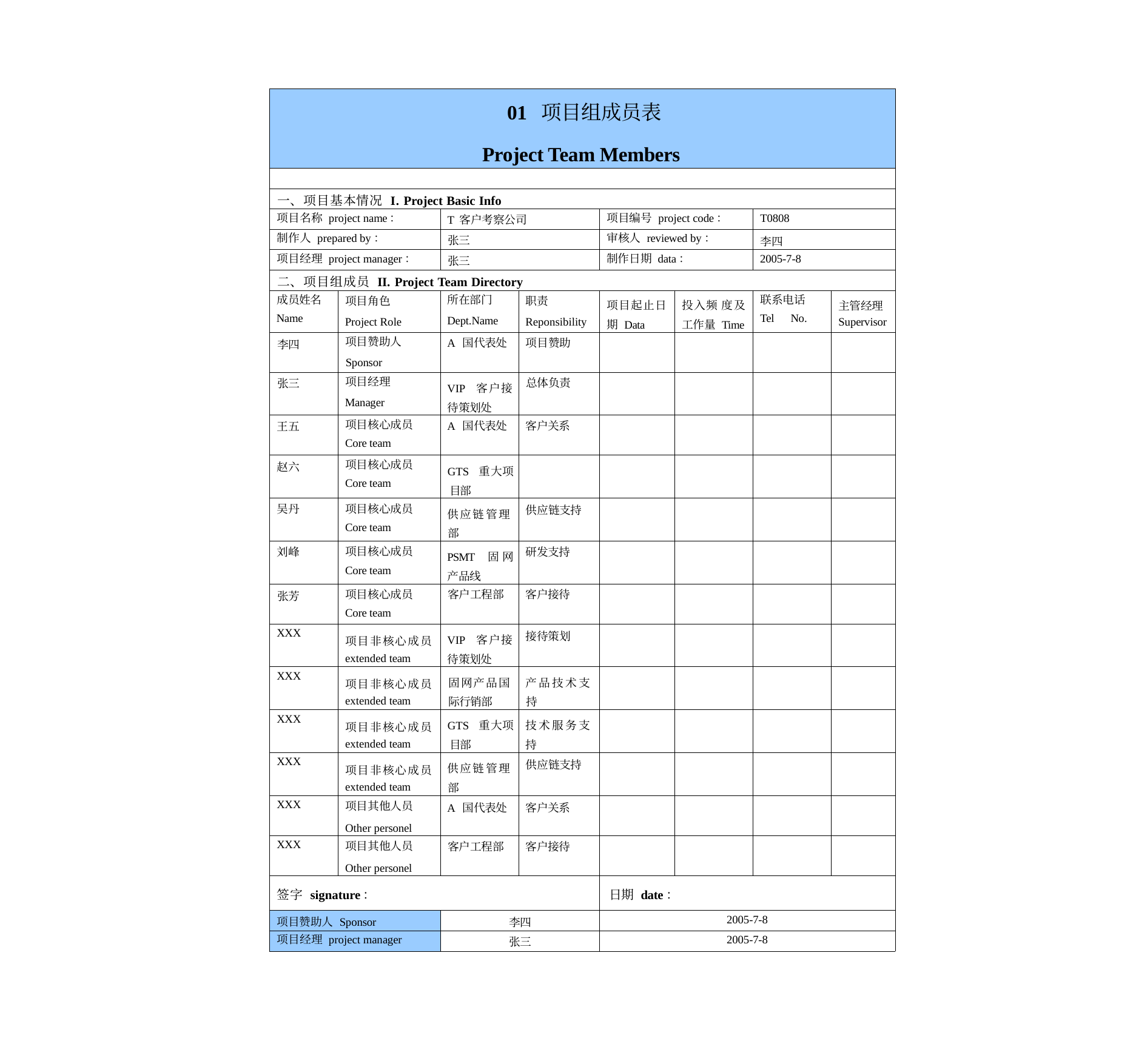

|  |  |  |  |  |  |  |  |
| --- | --- | --- | --- | --- | --- | --- | --- |
|  |  |  |  |  |  |  |  |
| 一、项目基本情况 I. Project Basic Info |  |  |  |  |  |  |  |
| 项目名称 project name： |  | T 客户考察公司 |  | 项目编号 project code： |  | T0808 |  |
| 制作人 prepared by： |  | 张三 |  | 审核人 reviewed by： |  | 李四 |  |
| 项目经理 project manager： |  | 张三 |  | 制作日期 data： |  | 2005-7-8 |  |
| 二、项目组成员 II. Project Team Directory |  |  |  |  |  |  |  |
| 成员姓名 Name | 项目角色 Project Role | 所在部门 Dept.Name | 职责 Reponsibility | 项目起止日 期 Data | 投入频 度及 工作量 Time | 联系电话 Tel No. | 主管经理 Supervisor |
| 李四 | 项目赞助人 Sponsor | A 国代表处 | 项目赞助 |  |  |  |  |
| 张三 | 项目经理 Manager | VIP 客户接 待策划处 | 总体负责 |  |  |  |  |
| 王五 | 项目核心成员 Core team | A 国代表处 | 客户关系 |  |  |  |  |
| 赵六 | 项目核心成员 Core team | GTS 重大项 目部 |  |  |  |  |  |
| 吴丹 | 项目核心成员 Core team | 供应链管理 部 | 供应链支持 |  |  |  |  |
| 刘峰 | 项目核心成员 Core team | PSMT 固 网 产品线 | 研发支持 |  |  |  |  |
| 张芳 | 项目核心成员 Core team | 客户工程部 | 客户接待 |  |  |  |  |
| XXX | 项目非核心成员 extended team | VIP 客户接 待策划处 | 接待策划 |  |  |  |  |
| XXX | 项目非核心成员 extended team | 固网产品国 际行销部 | 产品技术支 持 |  |  |  |  |
| XXX | 项目非核心成员 extended team | GTS 重大项 目部 | 技术服务支 持 |  |  |  |  |
| XXX | 项目非核心成员 extended team | 供应链管理 部 | 供应链支持 |  |  |  |  |
| XXX | 项目其他人员 Other personel | A 国代表处 | 客户关系 |  |  |  |  |
| XXX | 项目其他人员 Other personel | 客户工程部 | 客户接待 |  |  |  |  |
| 签字 signature： |  |  |  | 日期 date： |  |  |  |
| 项目赞助人 Sponsor |  | 李四 |  | 2005-7-8 |  |  |  |
| 项目经理 project manager |  | 张三 |  | 2005-7-8 |  |  |  |
| 01 项目组成员表 Project Team Members |
| --- |